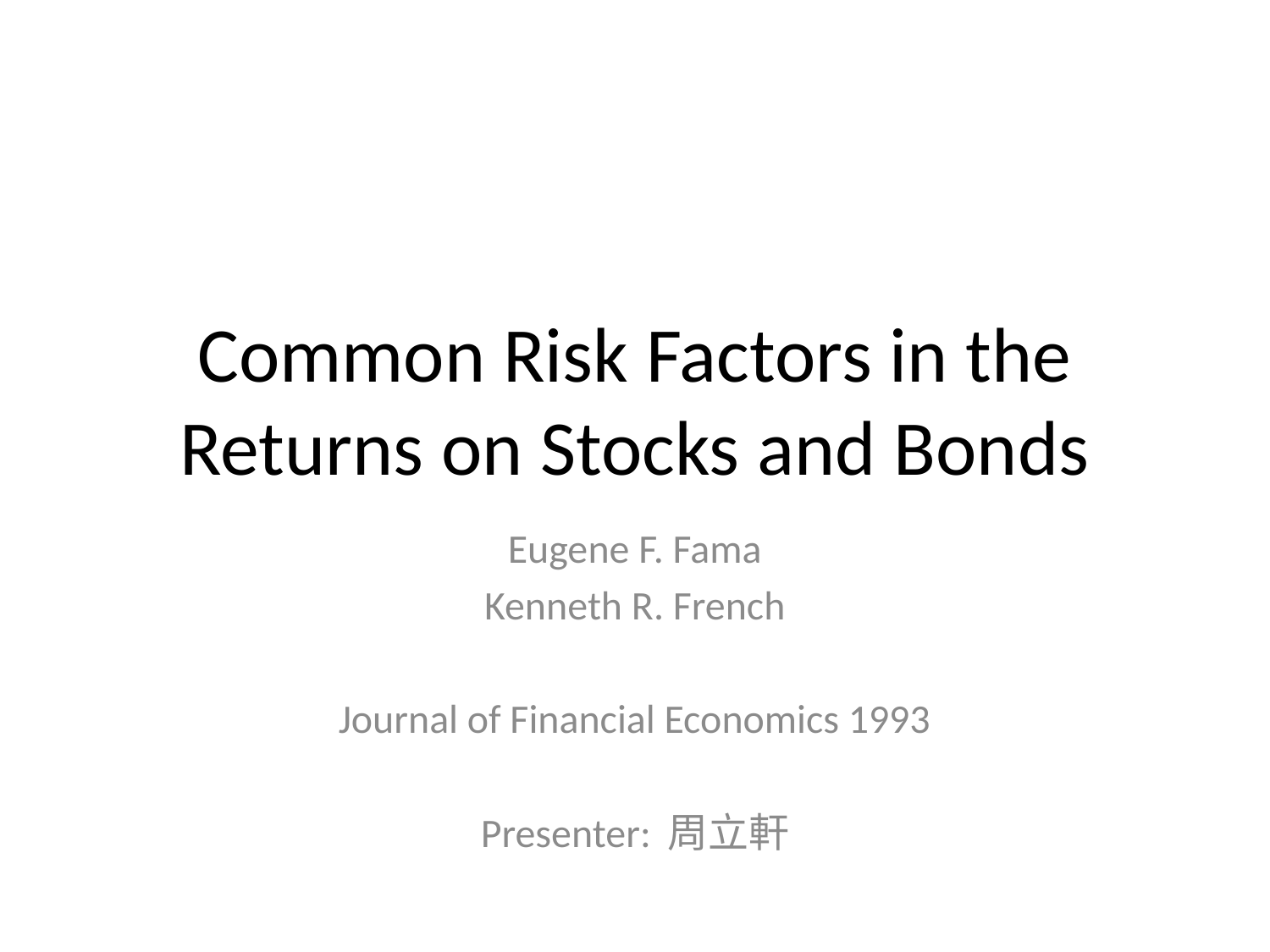

# Common Risk Factors in the Returns on Stocks and Bonds
Eugene F. Fama
Kenneth R. French

Journal of Financial Economics 1993

Presenter: 周立軒